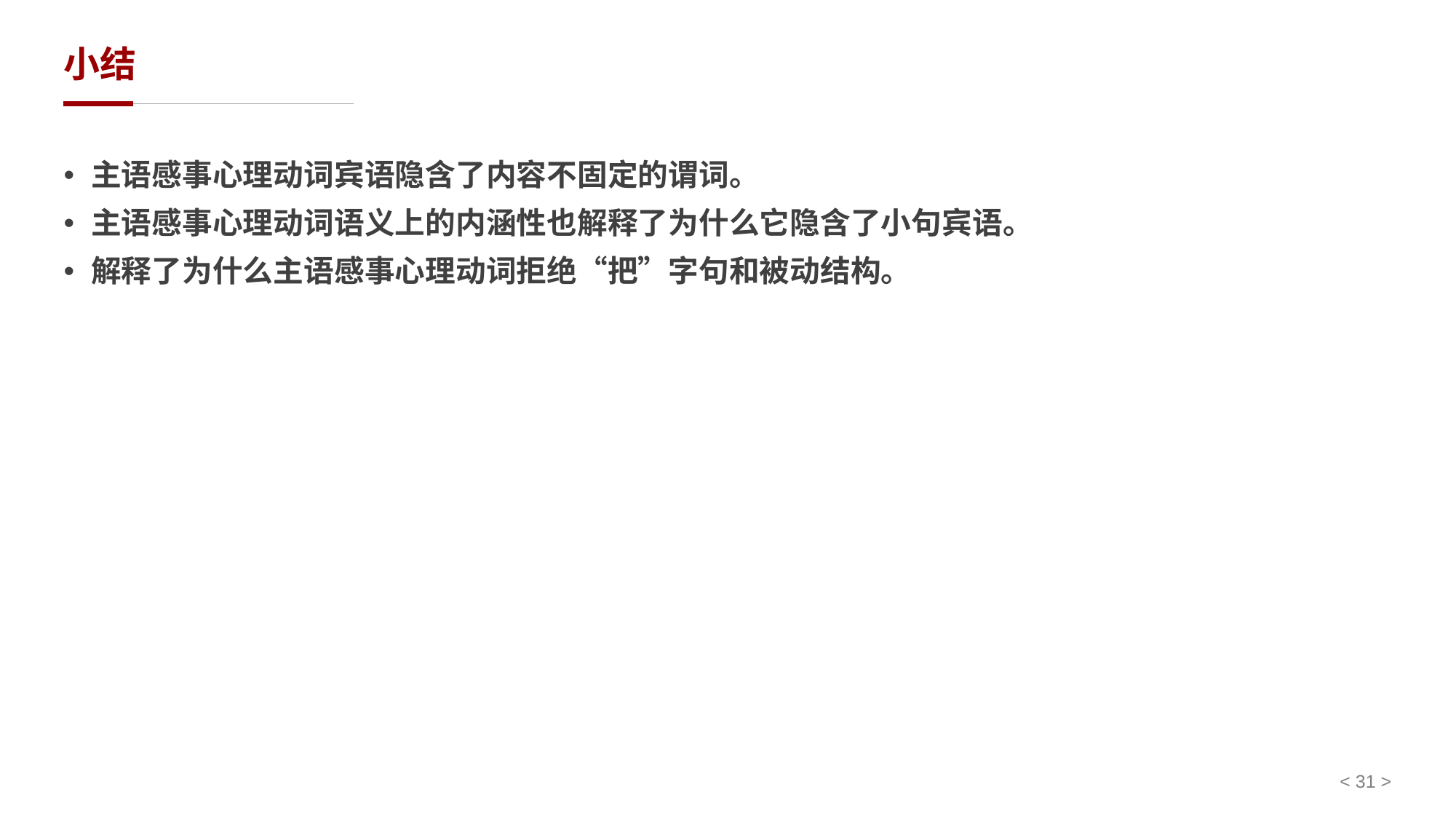

# 小结
主语感事心理动词宾语隐含了内容不固定的谓词。
主语感事心理动词语义上的内涵性也解释了为什么它隐含了小句宾语。
解释了为什么主语感事心理动词拒绝“把”字句和被动结构。
< 31 >